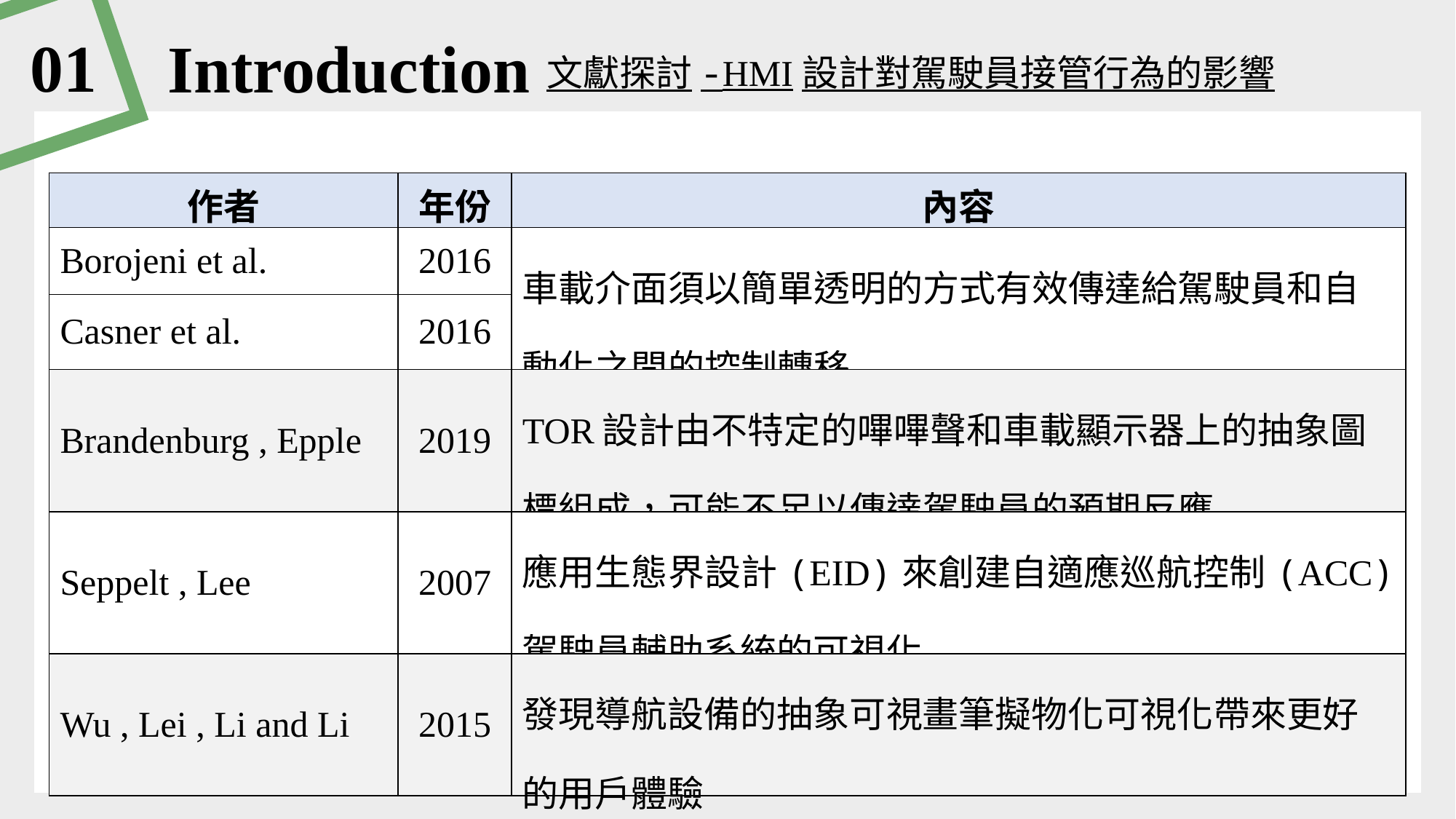

01
Introduction
文獻探討-HMI設計對駕駛員接管行為的影響

| 作者 | 年份 | 內容 |
| --- | --- | --- |
| Borojeni et al. | 2016 | 車載介面須以簡單透明的方式有效傳達給駕駛員和自動化之間的控制轉移 |
| Casner et al. | 2016 |  |
| Brandenburg , Epple | 2019 | TOR設計由不特定的嗶嗶聲和車載顯示器上的抽象圖標組成，可能不足以傳達駕駛員的預期反應 |
| Seppelt , Lee | 2007 | 應用生態界設計(EID)來創建自適應巡航控制(ACC)駕駛員輔助系統的可視化 |
| Wu , Lei , Li and Li | 2015 | 發現導航設備的抽象可視畫筆擬物化可視化帶來更好的用戶體驗 |